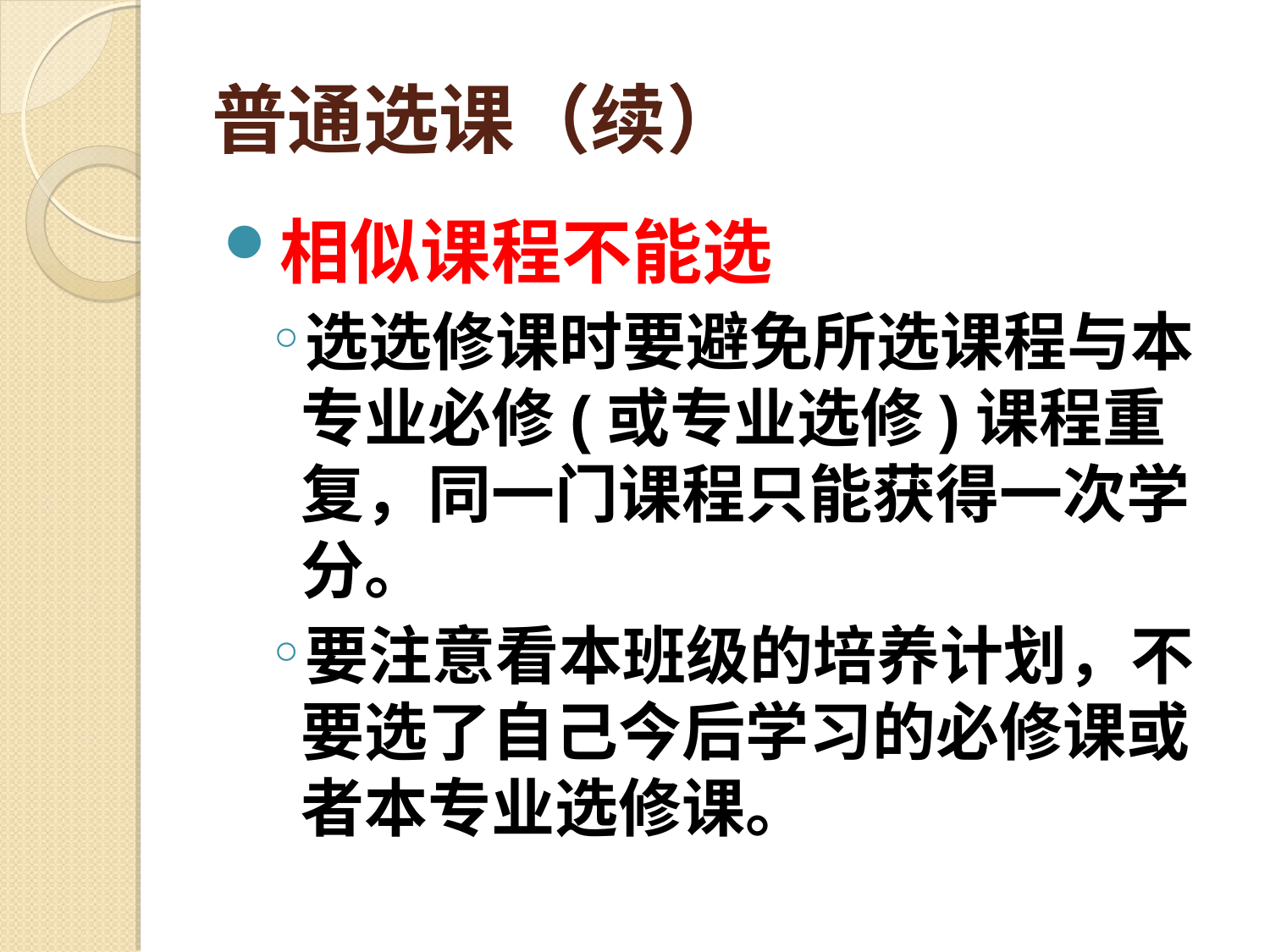

普通选课（续）
相似课程不能选
选选修课时要避免所选课程与本专业必修(或专业选修)课程重复，同一门课程只能获得一次学分。
要注意看本班级的培养计划，不要选了自己今后学习的必修课或者本专业选修课。